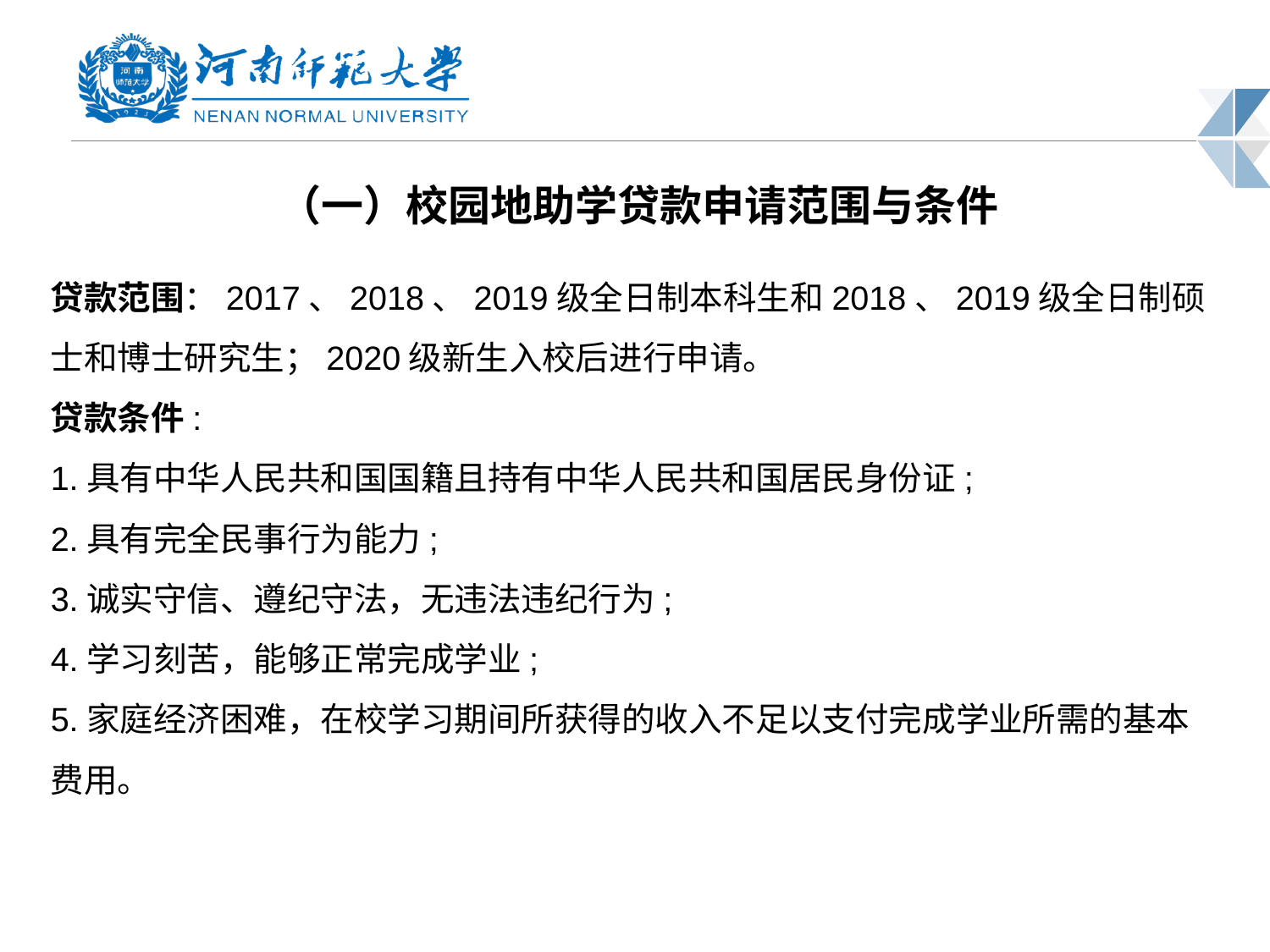

（一）校园地助学贷款申请范围与条件
贷款范围：2017、2018、2019级全日制本科生和2018、2019级全日制硕士和博士研究生；2020级新生入校后进行申请。
贷款条件:
1.具有中华人民共和国国籍且持有中华人民共和国居民身份证;
2.具有完全民事行为能力;
3.诚实守信、遵纪守法，无违法违纪行为;
4.学习刻苦，能够正常完成学业;
5.家庭经济困难，在校学习期间所获得的收入不足以支付完成学业所需的基本费用。